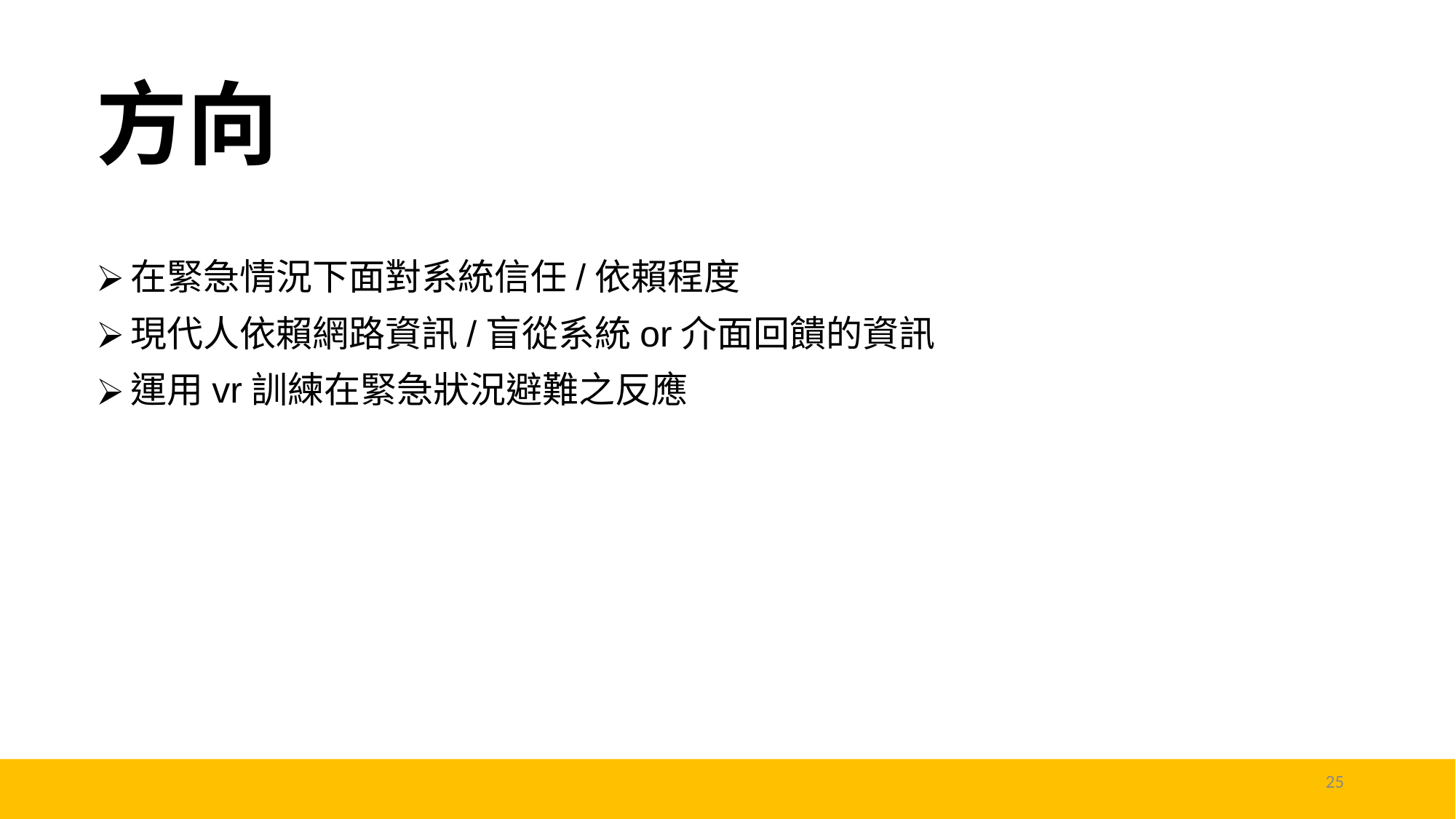

方向
在緊急情況下面對系統信任/依賴程度
現代人依賴網路資訊/盲從系統or介面回饋的資訊
運用vr訓練在緊急狀況避難之反應

25